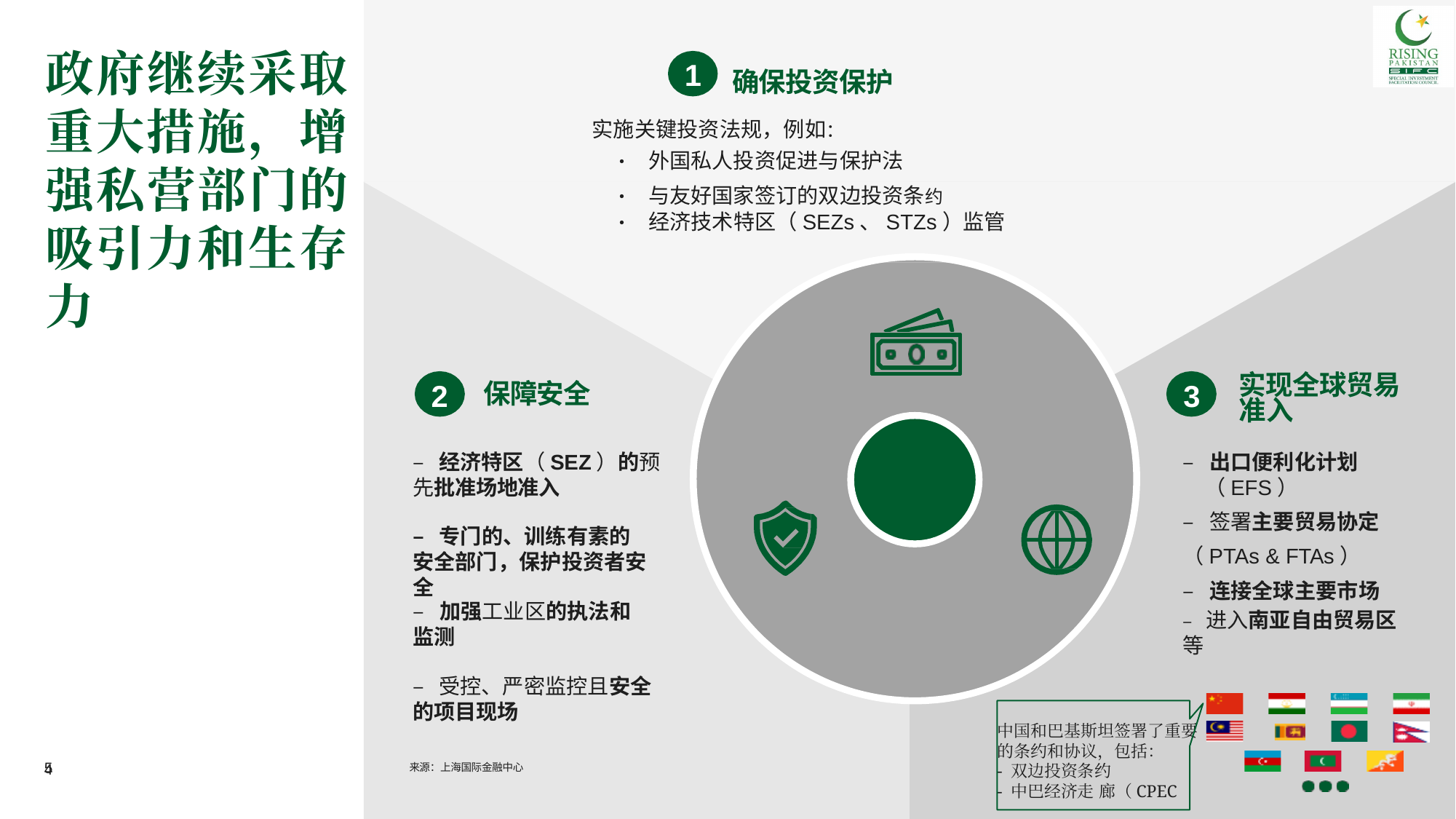

政府继续采取重大措施，增强私营部门的吸引力和生存力

1
确保投资保护
实施关键投资法规，例如：
•	外国私人投资促进与保护法
•	与友好国家签订的双边投资条约

•	经济技术特区（SEZs、STZs）监管

实现全球贸易准入
保障安全
2
3

–  出口便利化计划
（EFS）
–  签署主要贸易协定
（PTAs & FTAs）
–  连接全球主要市场
–  经济特区（SEZ）的预先批准场地准入

–  专门的、训练有素的安全部门，保护投资者安全

–  加强工业区的执法和监测
–  进入南亚自由贸易区等
–  受控、严密监控且安全的项目现场

中国和巴基斯坦签署了重要 的条约和协议，包括：
- 双边投资条约
- 中巴经济走 廊（CPEC

4
来源：上海国际金融中心